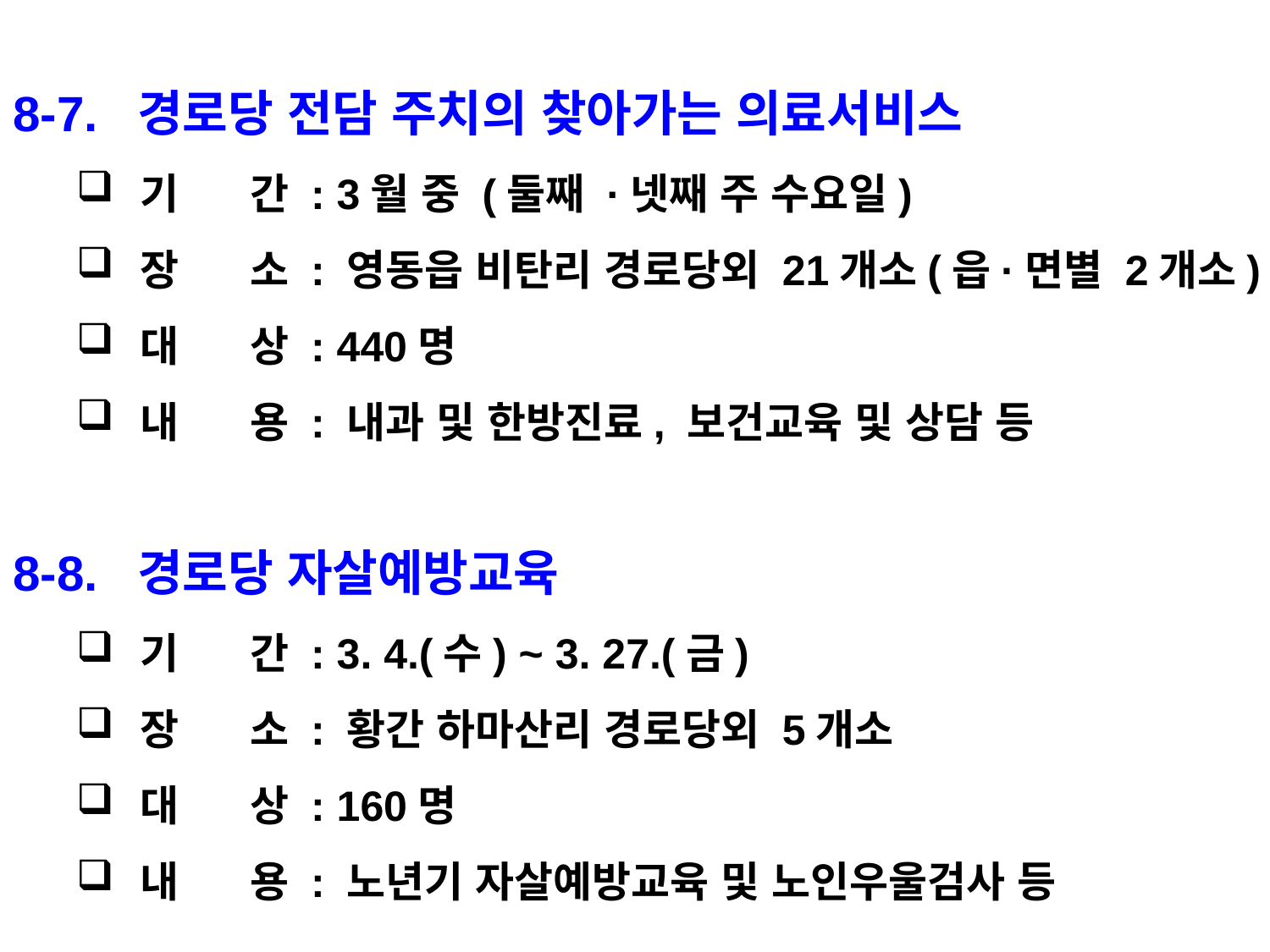

8-7.  경로당 전담 주치의 찾아가는 의료서비스
기      간 : 3월 중 (둘째 ·넷째 주 수요일)
장      소 : 영동읍 비탄리 경로당외 21개소(읍·면별 2개소)
대      상 : 440명
내      용 : 내과 및 한방진료, 보건교육 및 상담 등
8-8.  경로당 자살예방교육
기      간 : 3. 4.(수) ~ 3. 27.(금)
장      소 : 황간 하마산리 경로당외 5개소
대      상 : 160명
내      용 : 노년기 자살예방교육 및 노인우울검사 등